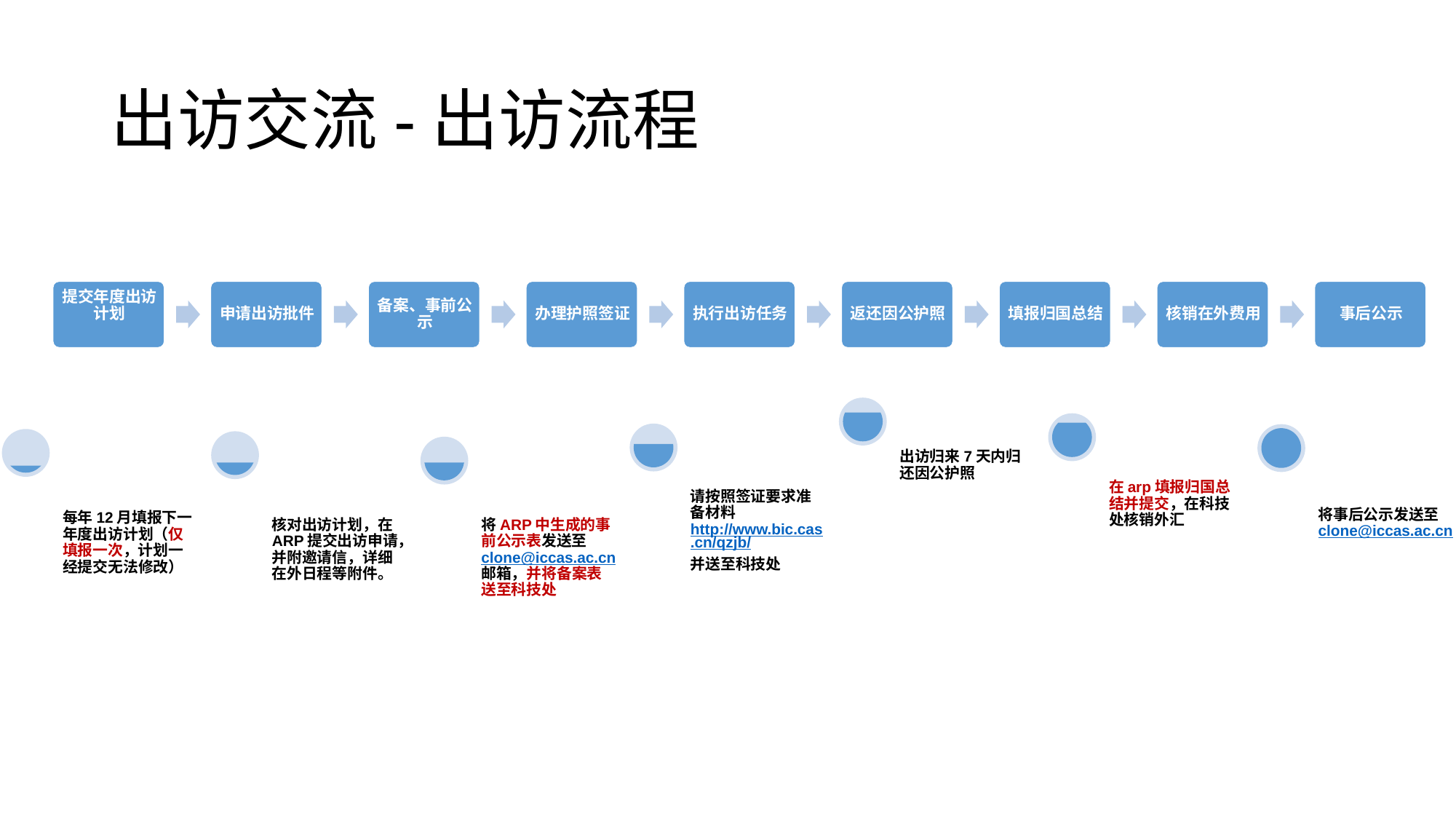

# 出访交流-出访流程
提交年度出访计划

申请出访批件

备案、事前公示

办理护照签证

执行出访任务

返还因公护照

填报归国总结

核销在外费用

事后公示
每年12月填报下一年度出访计划（仅填报一次，计划一经提交无法修改）
核对出访计划，在ARP提交出访申请，并附邀请信，详细在外日程等附件。
将ARP中生成的事前公示表发送至 clone@iccas.ac.cn邮箱，并将备案表送至科技处
请按照签证要求准备材料http://www.bic.cas.cn/qzjb/
并送至科技处
出访归来7天内归还因公护照
在arp填报归国总结并提交，在科技处核销外汇
将事后公示发送至 clone@iccas.ac.cn